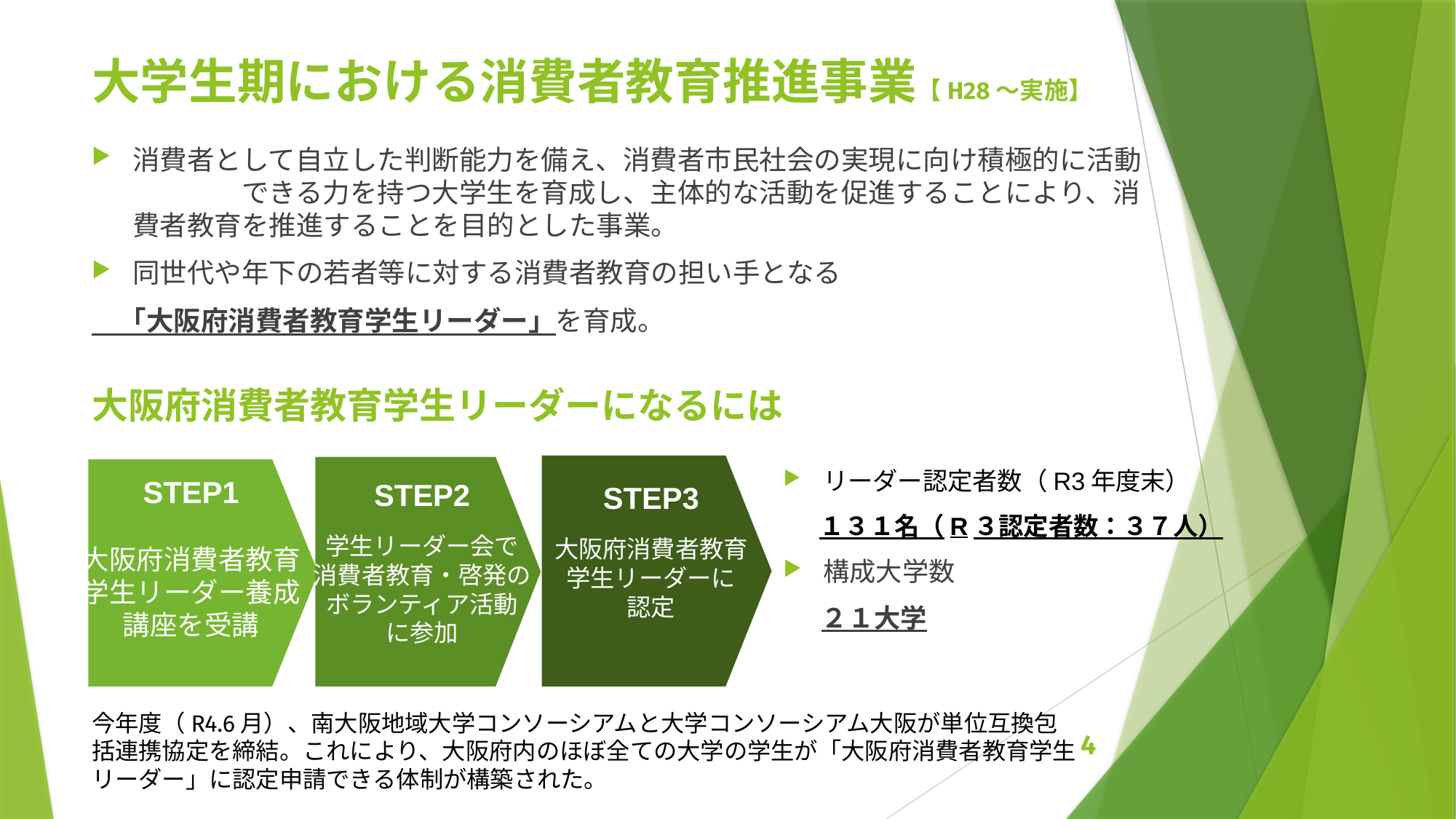

# 大学生期における消費者教育推進事業【H28～実施】
消費者として自立した判断能力を備え、消費者市民社会の実現に向け積極的に活動　　　　できる力を持つ大学生を育成し、主体的な活動を促進することにより、消費者教育を推進することを目的とした事業。
同世代や年下の若者等に対する消費者教育の担い手となる
　「大阪府消費者教育学生リーダー」を育成。
大阪府消費者教育学生リーダーになるには

STEP1

大阪府消費者教育
学生リーダー養成
講座を受講

STEP2

学生リーダー会で
消費者教育・啓発の
ボランティア活動
に参加
STEP3

大阪府消費者教育
学生リーダーに
認定
リーダー認定者数（R3年度末）
　  １３１名（R３認定者数：３７人）
構成大学数
　  ２１大学
今年度（R4.6月）、南大阪地域大学コンソーシアムと大学コンソーシアム大阪が単位互換包括連携協定を締結。これにより、大阪府内のほぼ全ての大学の学生が「大阪府消費者教育学生リーダー」に認定申請できる体制が構築された。
4